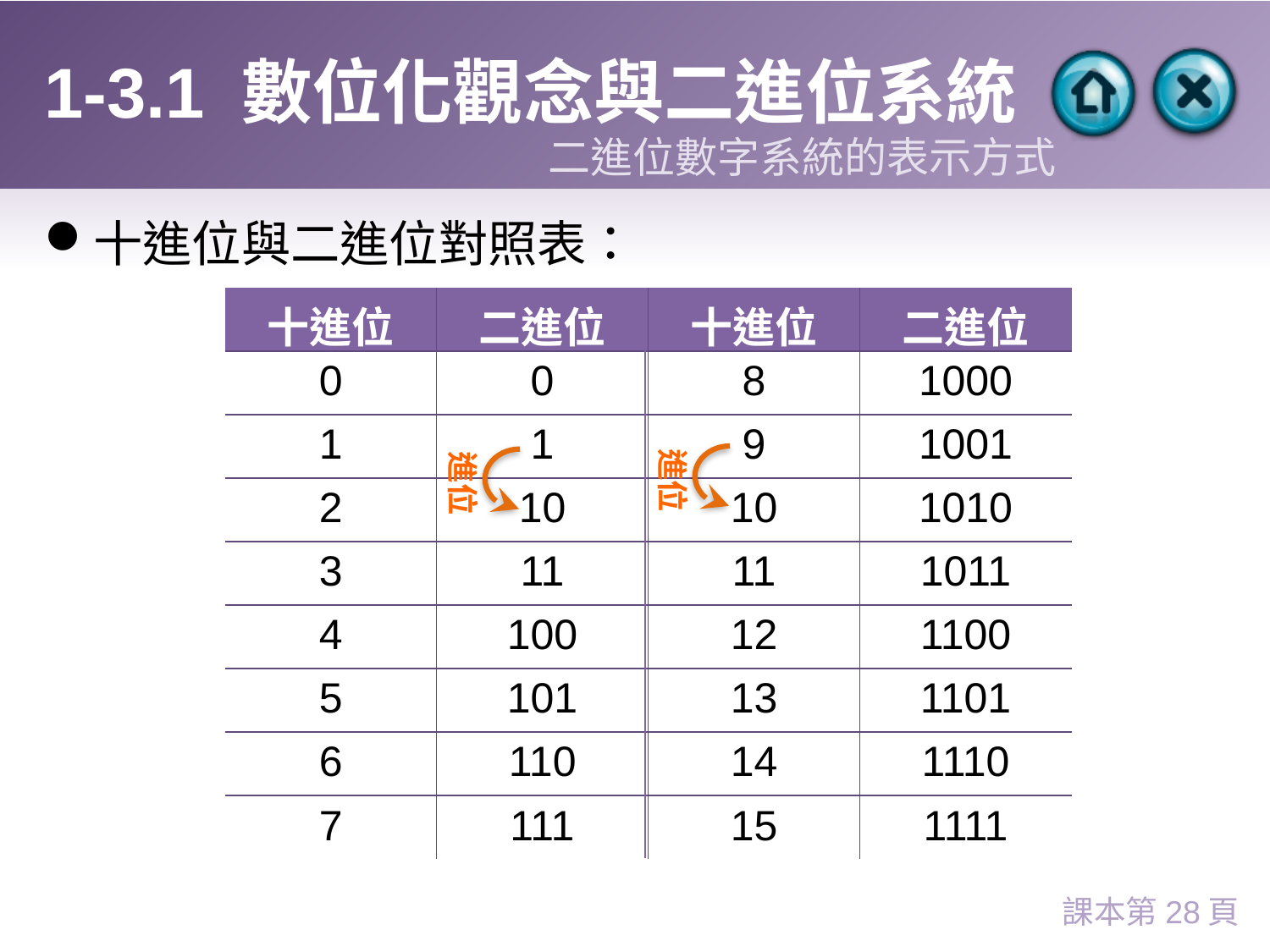

# 1-3.1 數位化觀念與二進位系統
二進位數字系統的表示方式
十進位與二進位對照表：

| 十進位 | 二進位 | 十進位 | 二進位 |
| --- | --- | --- | --- |
| 0 | 0 | 8 | 1000 |
| 1 | 1 | 9 | 1001 |
| 2 | 10 | 10 | 1010 |
| 3 | 11 | 11 | 1011 |
| 4 | 100 | 12 | 1100 |
| 5 | 101 | 13 | 1101 |
| 6 | 110 | 14 | 1110 |
| 7 | 111 | 15 | 1111 |
進位
進位

課本第28頁